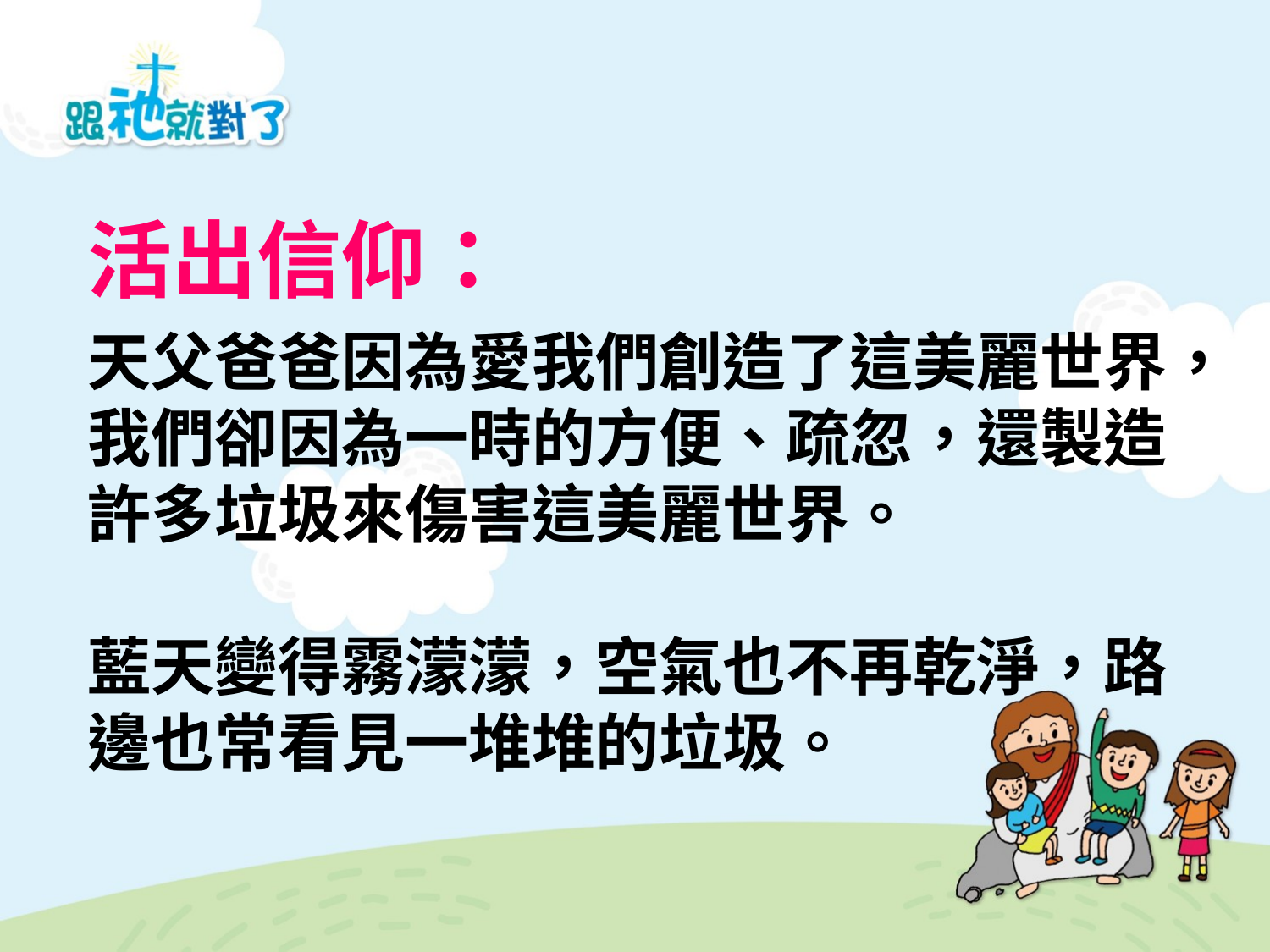

活出信仰：
天父爸爸因為愛我們創造了這美麗世界，我們卻因為一時的方便、疏忽，還製造許多垃圾來傷害這美麗世界。

藍天變得霧濛濛，空氣也不再乾淨，路邊也常看見一堆堆的垃圾。